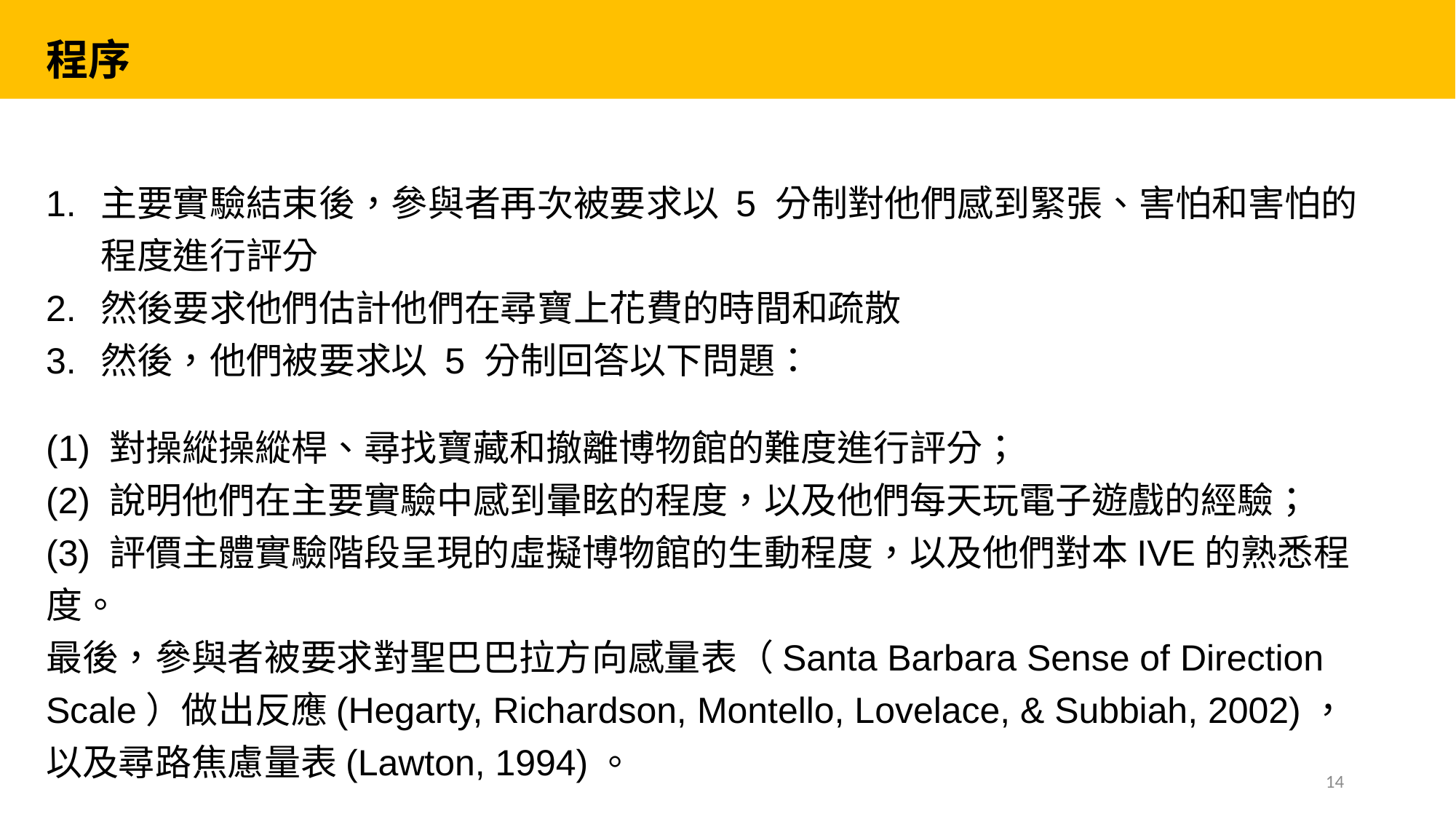

程序

主要實驗結束後，參與者再次被要求以 5 分制對他們感到緊張、害怕和害怕的程度進行評分
然後要求他們估計他們在尋寶上花費的時間和疏散
然後，他們被要求以 5 分制回答以下問題：

(1) 對操縱操縱桿、尋找寶藏和撤離博物館的難度進行評分；
(2) 說明他們在主要實驗中感到暈眩的程度，以及他們每天玩電子遊戲的經驗；
(3) 評價主體實驗階段呈現的虛擬博物館的生動程度，以及他們對本IVE的熟悉程度。
最後，參與者被要求對聖巴巴拉方向感量表（Santa Barbara Sense of Direction Scale）做出反應(Hegarty, Richardson, Montello, Lovelace, & Subbiah, 2002)，以及尋路焦慮量表(Lawton, 1994)。
14